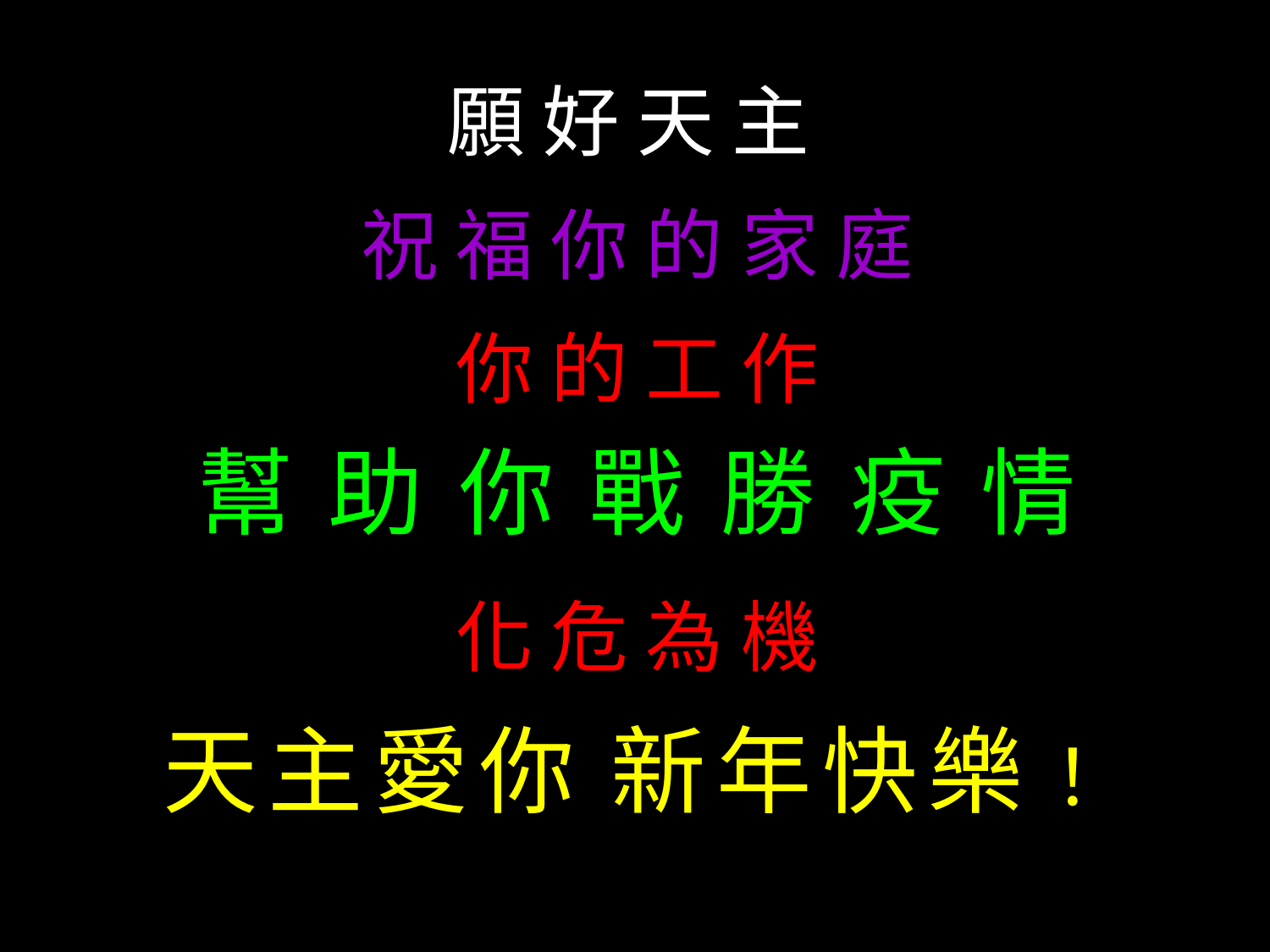

願 好 天 主
祝 福 你 的 家 庭
你 的 工 作
幫助你戰勝疫情
化 危 為 機
天主愛你 新年快樂！